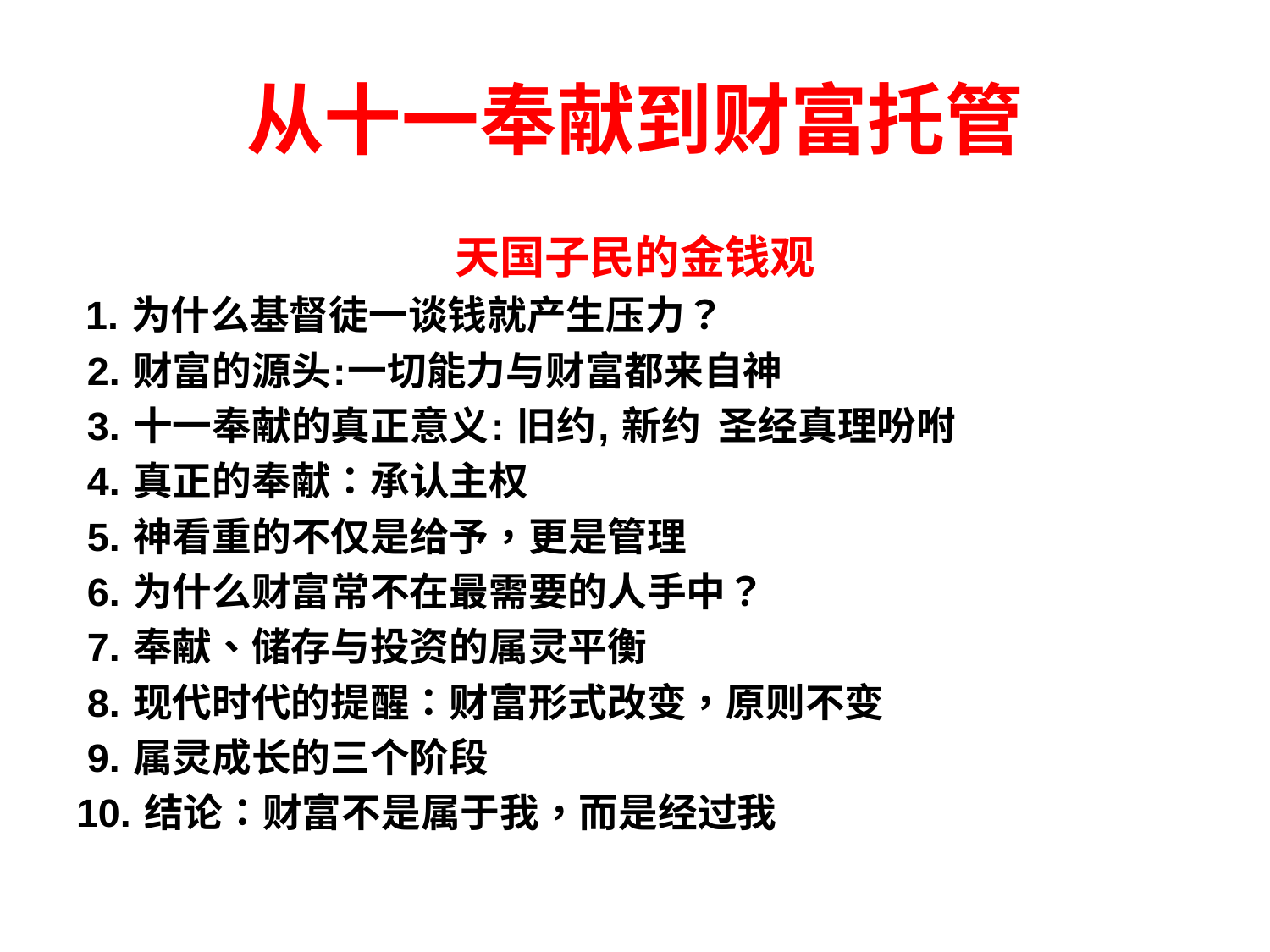

# 从十一奉献到财富托管
天国子民的金钱观
 1. 为什么基督徒一谈钱就产生压力？
 2. 财富的源头:一切能力与财富都来自神
 3. 十一奉献的真正意义: 旧约, 新约  圣经真理吩咐
 4. 真正的奉献：承认主权
 5. 神看重的不仅是给予，更是管理
 6. 为什么财富常不在最需要的人手中？
 7. 奉献、储存与投资的属灵平衡
 8. 现代时代的提醒：财富形式改变，原则不变
 9. 属灵成长的三个阶段
10. 结论：财富不是属于我，而是经过我